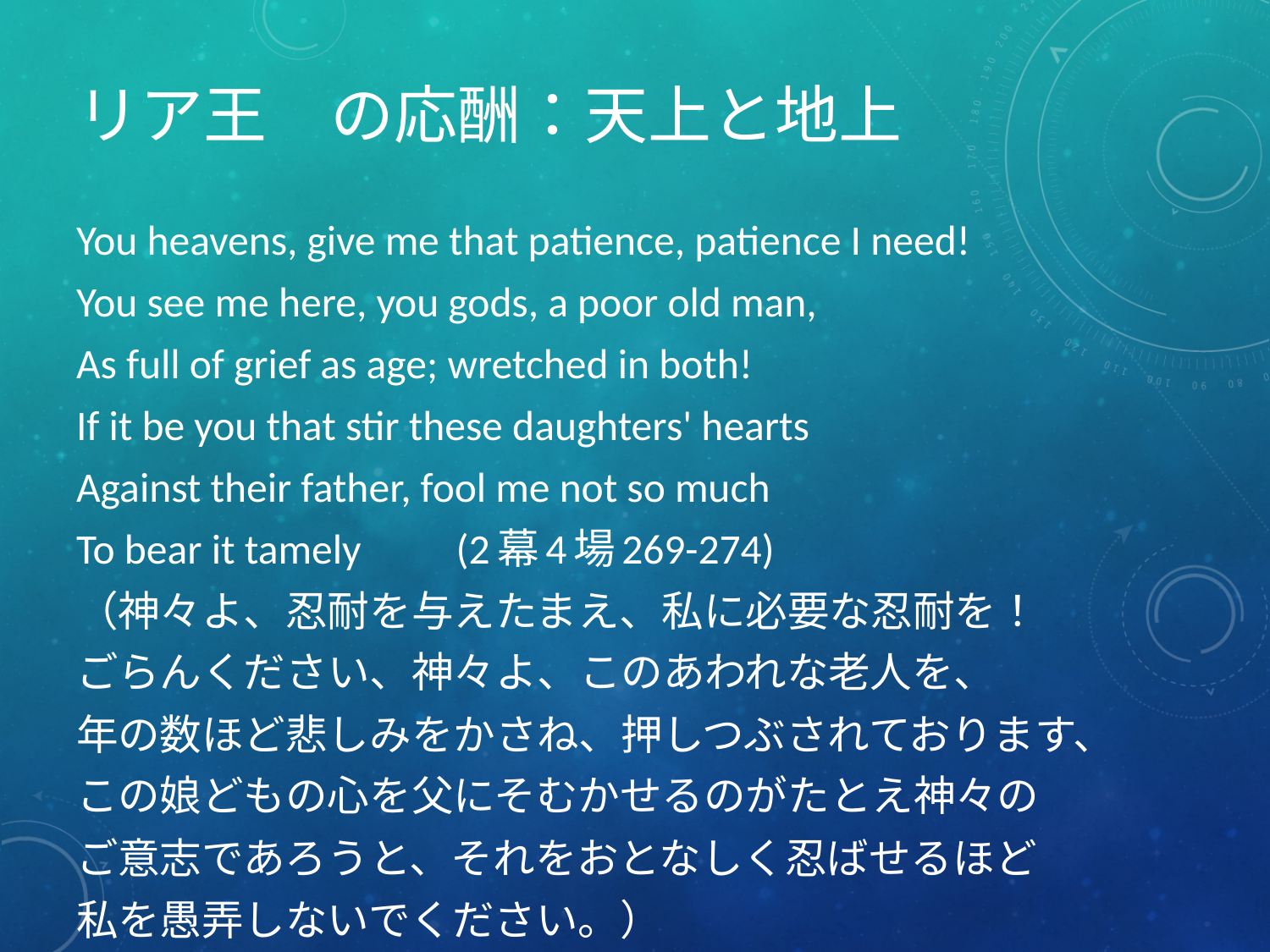

# リア王　の応酬：天上と地上
You heavens, give me that patience, patience I need!
You see me here, you gods, a poor old man,
As full of grief as age; wretched in both!
If it be you that stir these daughters' hearts
Against their father, fool me not so much
To bear it tamely          (2幕4場269-274)
（神々よ、忍耐を与えたまえ、私に必要な忍耐を！
ごらんください、神々よ、このあわれな老人を、
年の数ほど悲しみをかさね、押しつぶされております、
この娘どもの心を父にそむかせるのがたとえ神々の
ご意志であろうと、それをおとなしく忍ばせるほど
私を愚弄しないでください。）